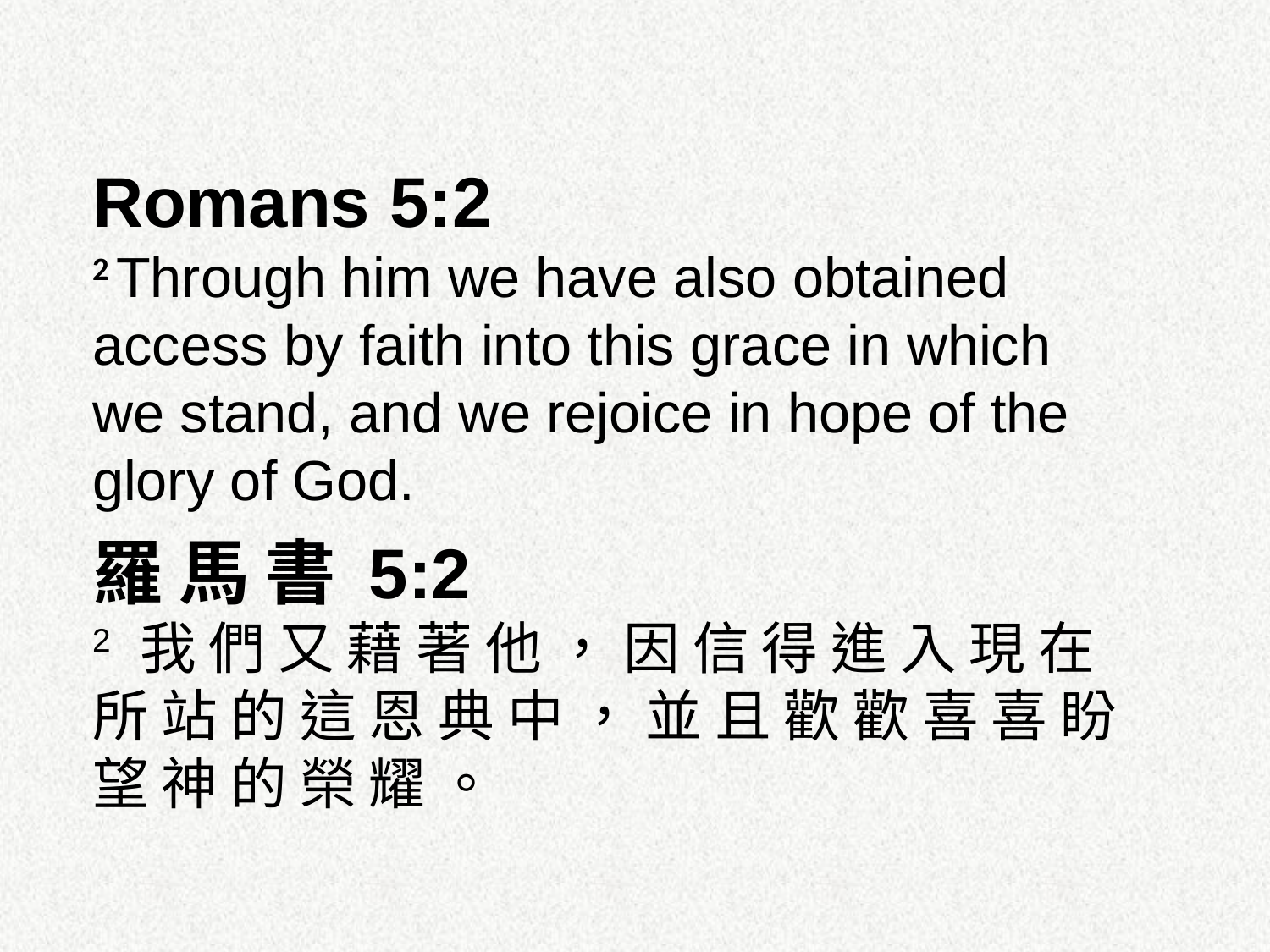

Romans 5:2
2 Through him we have also obtained access by faith into this grace in which we stand, and we rejoice in hope of the glory of God.
羅 馬 書 5:2
2 我 們 又 藉 著 他 ， 因 信 得 進 入 現 在 所 站 的 這 恩 典 中 ， 並 且 歡 歡 喜 喜 盼 望 神 的 榮 耀 。